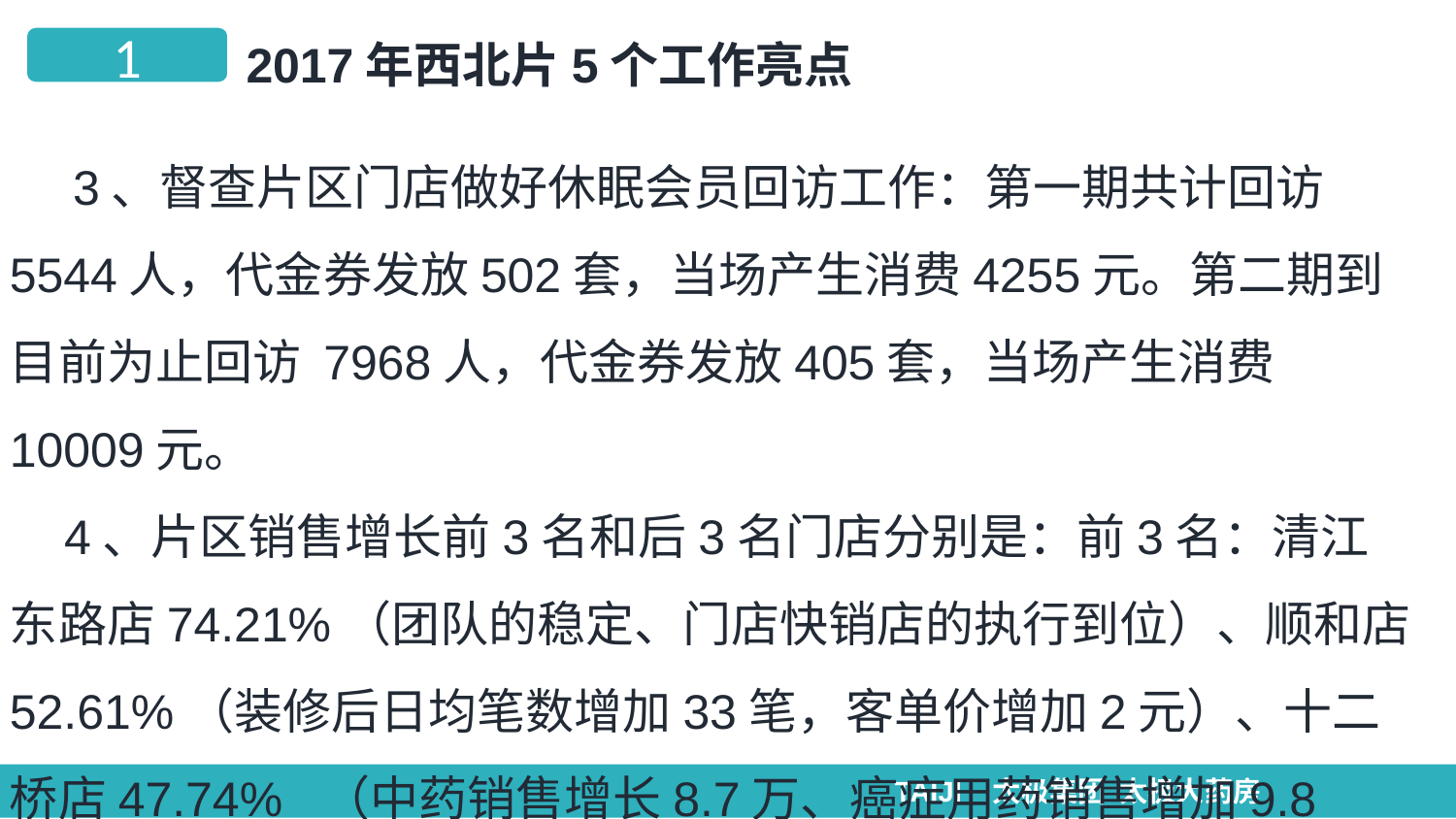

1
2017年西北片5个工作亮点
1
     3、督查片区门店做好休眠会员回访工作：第一期共计回访5544人，代金券发放502套，当场产生消费4255元。第二期到目前为止回访 7968人，代金券发放405套，当场产生消费10009元。
    4、片区销售增长前3名和后3名门店分别是：前3名：清江东路店74.21%（团队的稳定、门店快销店的执行到位）、顺和店52.61%（装修后日均笔数增加33笔，客单价增加2元）、十二桥店47.74%  （中药销售增长8.7万、癌症用药销售增加9.8万）、

TAIJI   太极集团TAIJI  极集团   太极大

TAIJI   太极集团  太极大药房